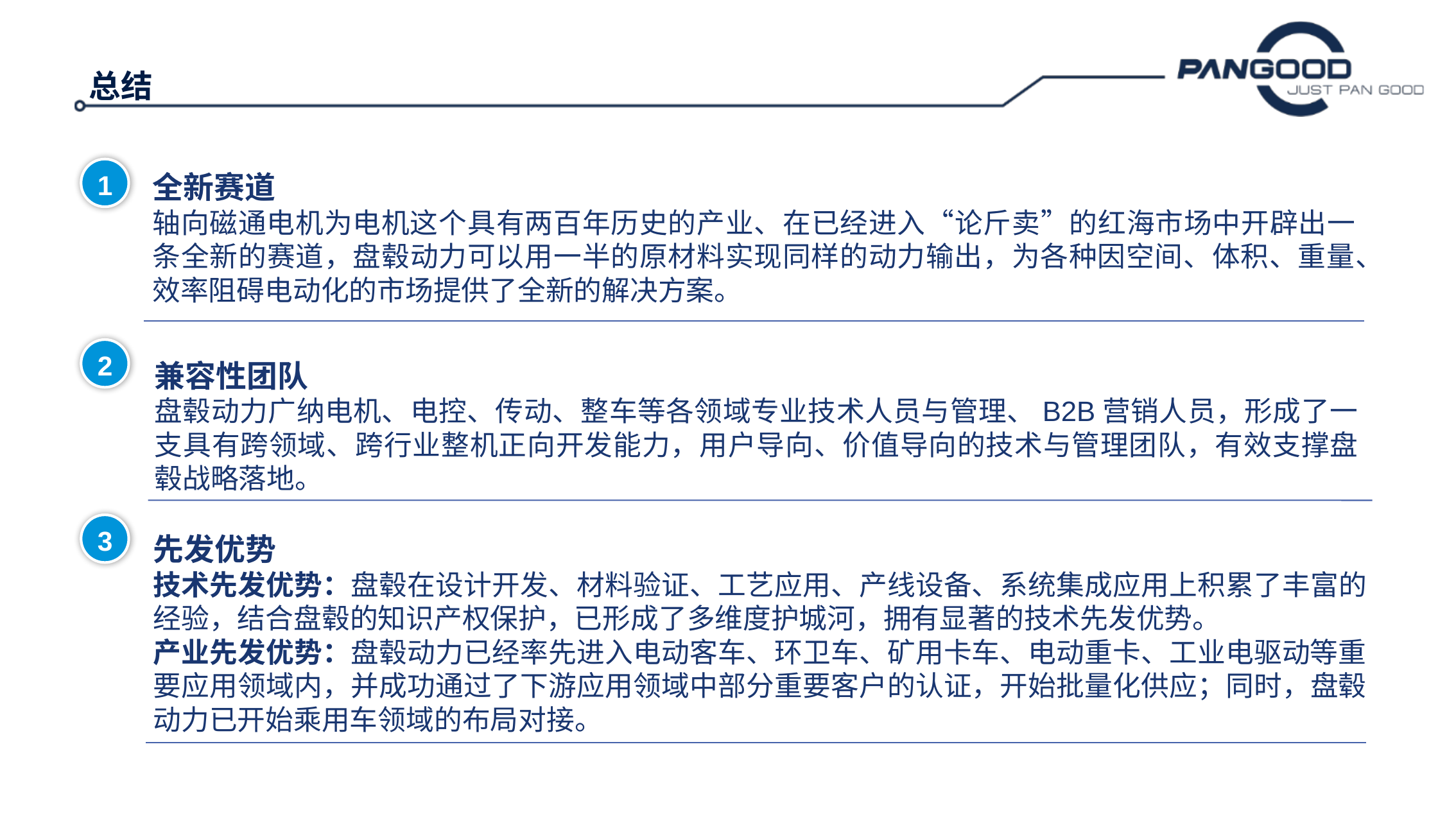

总结
全新赛道
轴向磁通电机为电机这个具有两百年历史的产业、在已经进入“论斤卖”的红海市场中开辟出一条全新的赛道，盘毂动力可以用一半的原材料实现同样的动力输出，为各种因空间、体积、重量、效率阻碍电动化的市场提供了全新的解决方案。
1
兼容性团队
盘毂动力广纳电机、电控、传动、整车等各领域专业技术人员与管理、B2B营销人员，形成了一支具有跨领域、跨行业整机正向开发能力，用户导向、价值导向的技术与管理团队，有效支撑盘毂战略落地。
2
先发优势
技术先发优势：盘毂在设计开发、材料验证、工艺应用、产线设备、系统集成应用上积累了丰富的经验，结合盘毂的知识产权保护，已形成了多维度护城河，拥有显著的技术先发优势。
产业先发优势：盘毂动力已经率先进入电动客车、环卫车、矿用卡车、电动重卡、工业电驱动等重要应用领域内，并成功通过了下游应用领域中部分重要客户的认证，开始批量化供应；同时，盘毂动力已开始乘用车领域的布局对接。
3